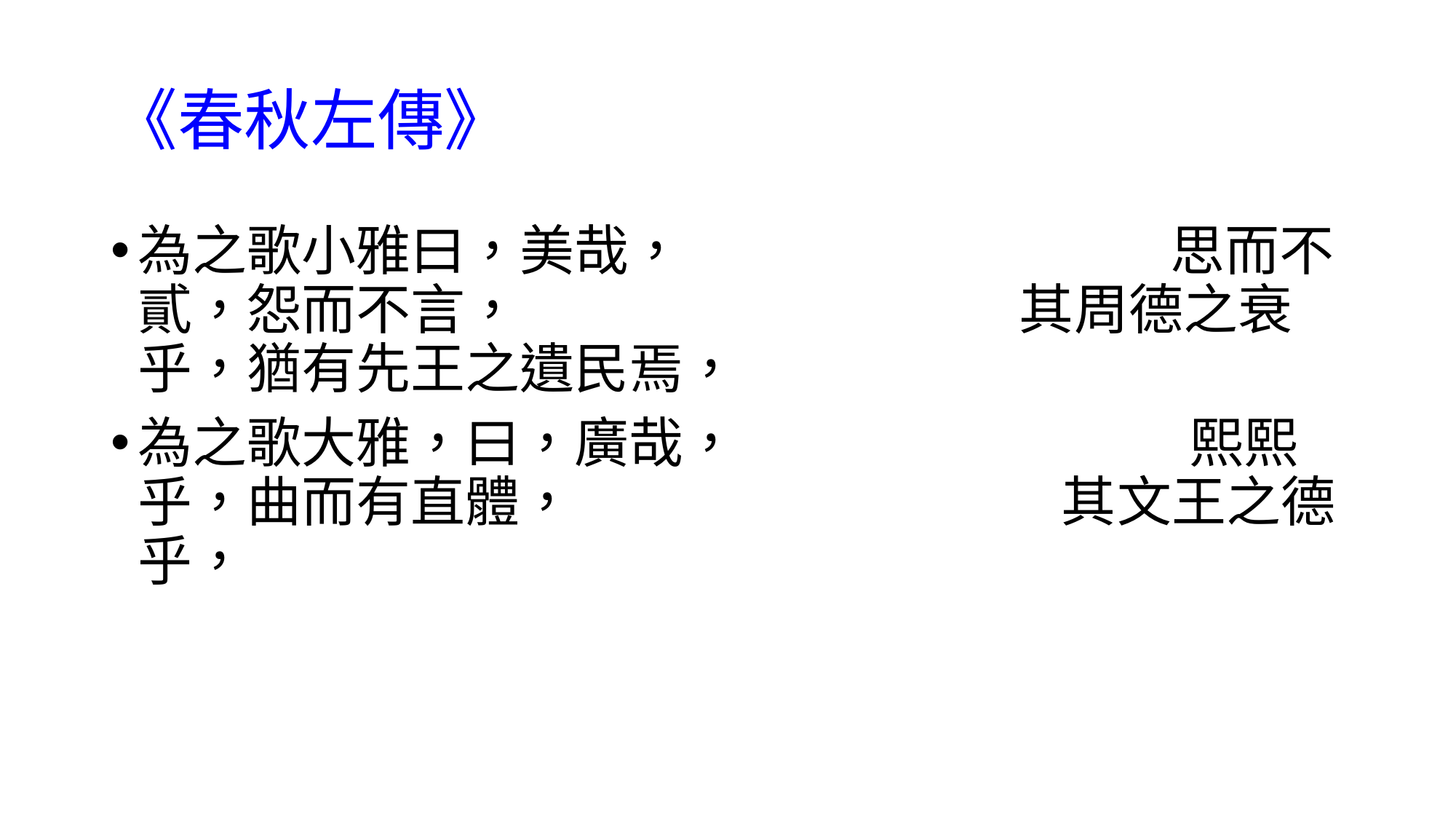

# 《春秋左傳》
為之歌小雅曰，美哉，                                        思而不貳，怨而不言，                                         其周德之衰乎，猶有先王之遺民焉，
為之歌大雅，曰，廣哉，                                     熙熙乎，曲而有直體，                                        其文王之德乎，